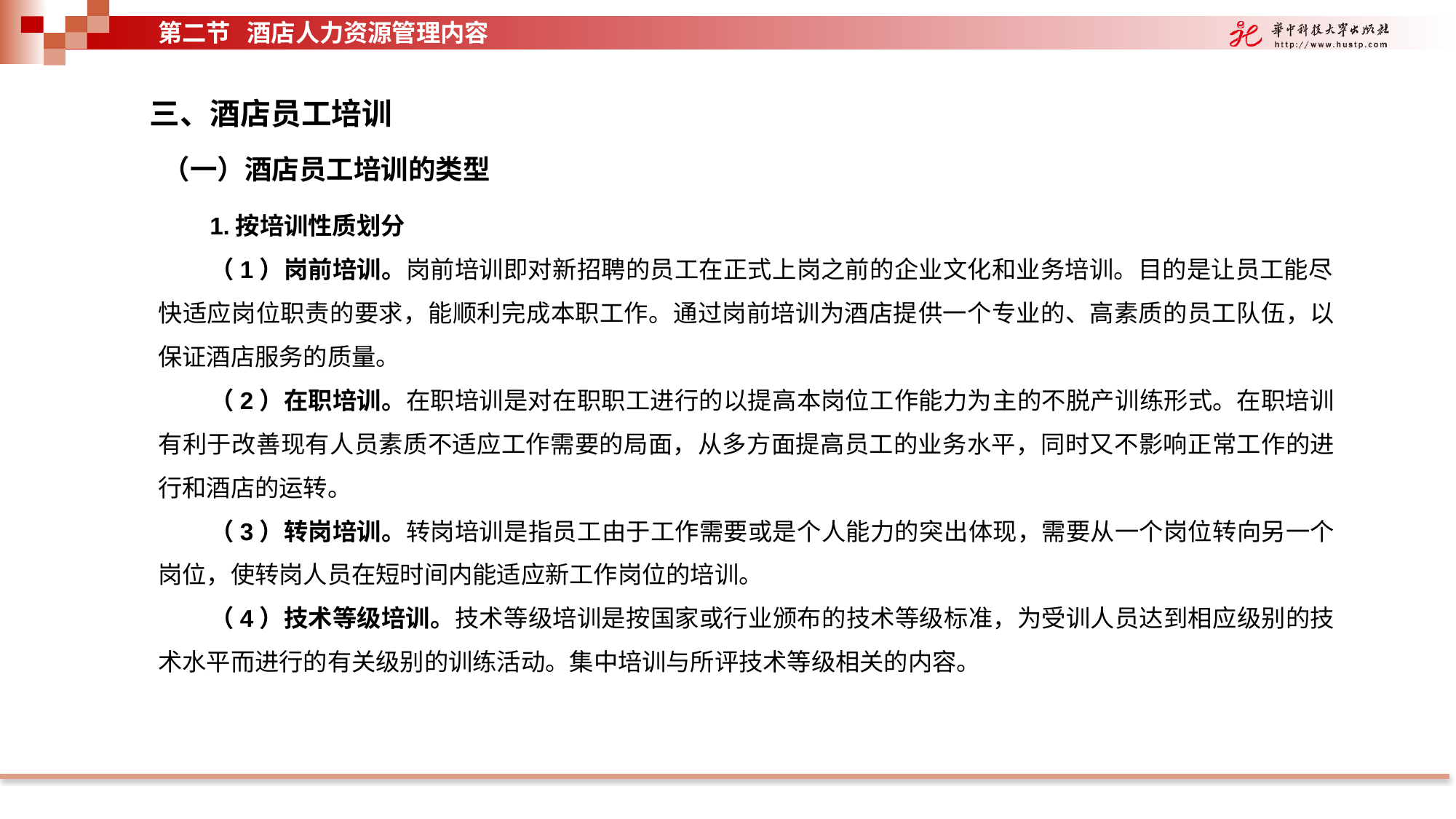

第二节   酒店人力资源管理内容
三、酒店员工培训
（一）酒店员工培训的类型
1.按培训性质划分
（1）岗前培训。岗前培训即对新招聘的员工在正式上岗之前的企业文化和业务培训。目的是让员工能尽快适应岗位职责的要求，能顺利完成本职工作。通过岗前培训为酒店提供一个专业的、高素质的员工队伍，以保证酒店服务的质量。
（2）在职培训。在职培训是对在职职工进行的以提高本岗位工作能力为主的不脱产训练形式。在职培训有利于改善现有人员素质不适应工作需要的局面，从多方面提高员工的业务水平，同时又不影响正常工作的进行和酒店的运转。
（3）转岗培训。转岗培训是指员工由于工作需要或是个人能力的突出体现，需要从一个岗位转向另一个岗位，使转岗人员在短时间内能适应新工作岗位的培训。
（4）技术等级培训。技术等级培训是按国家或行业颁布的技术等级标准，为受训人员达到相应级别的技术水平而进行的有关级别的训练活动。集中培训与所评技术等级相关的内容。